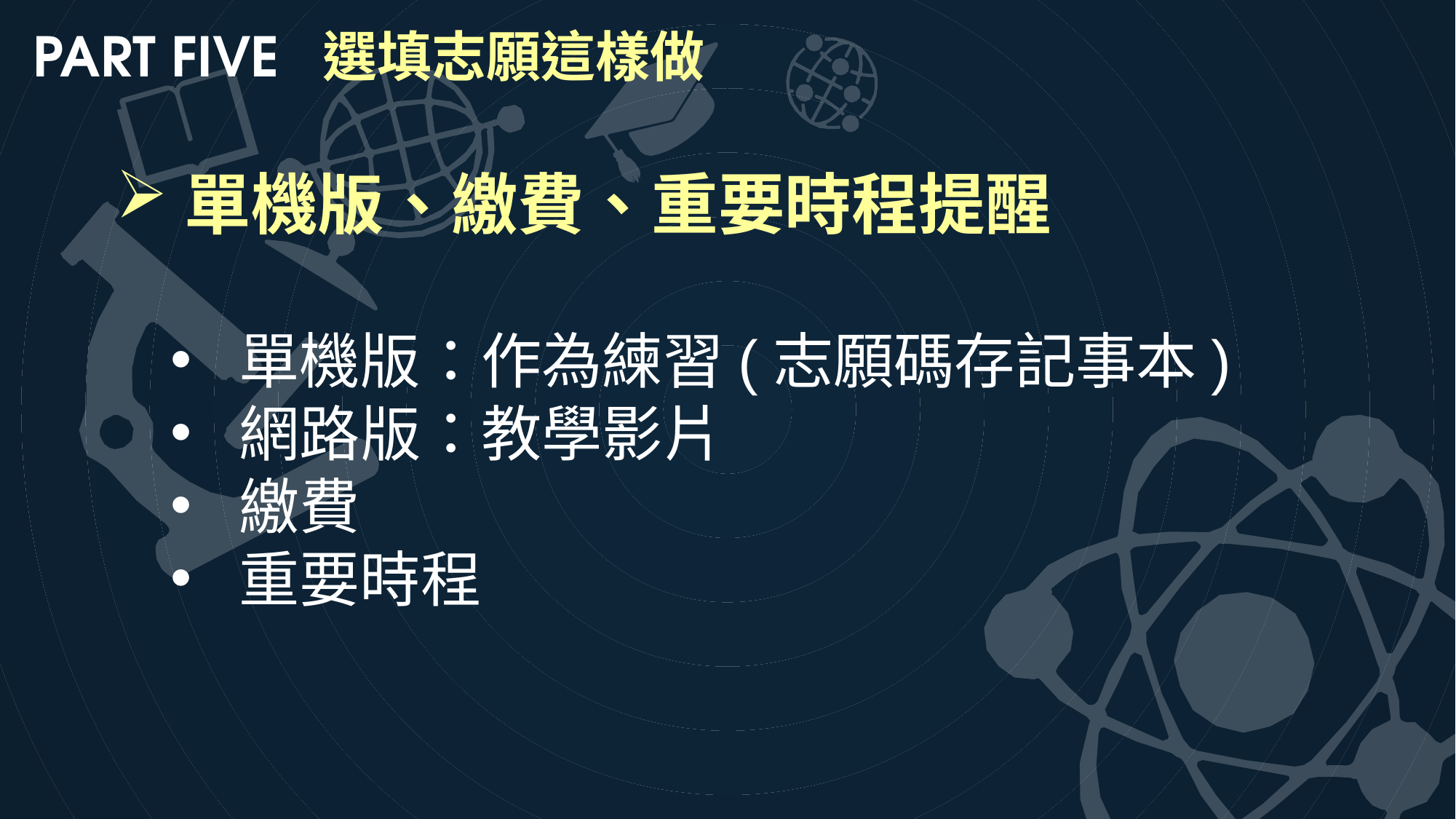

PART FIVE  選填志願這樣做
單機版、繳費、重要時程提醒

單機版：作為練習(志願碼存記事本)
網路版：教學影片
繳費
重要時程